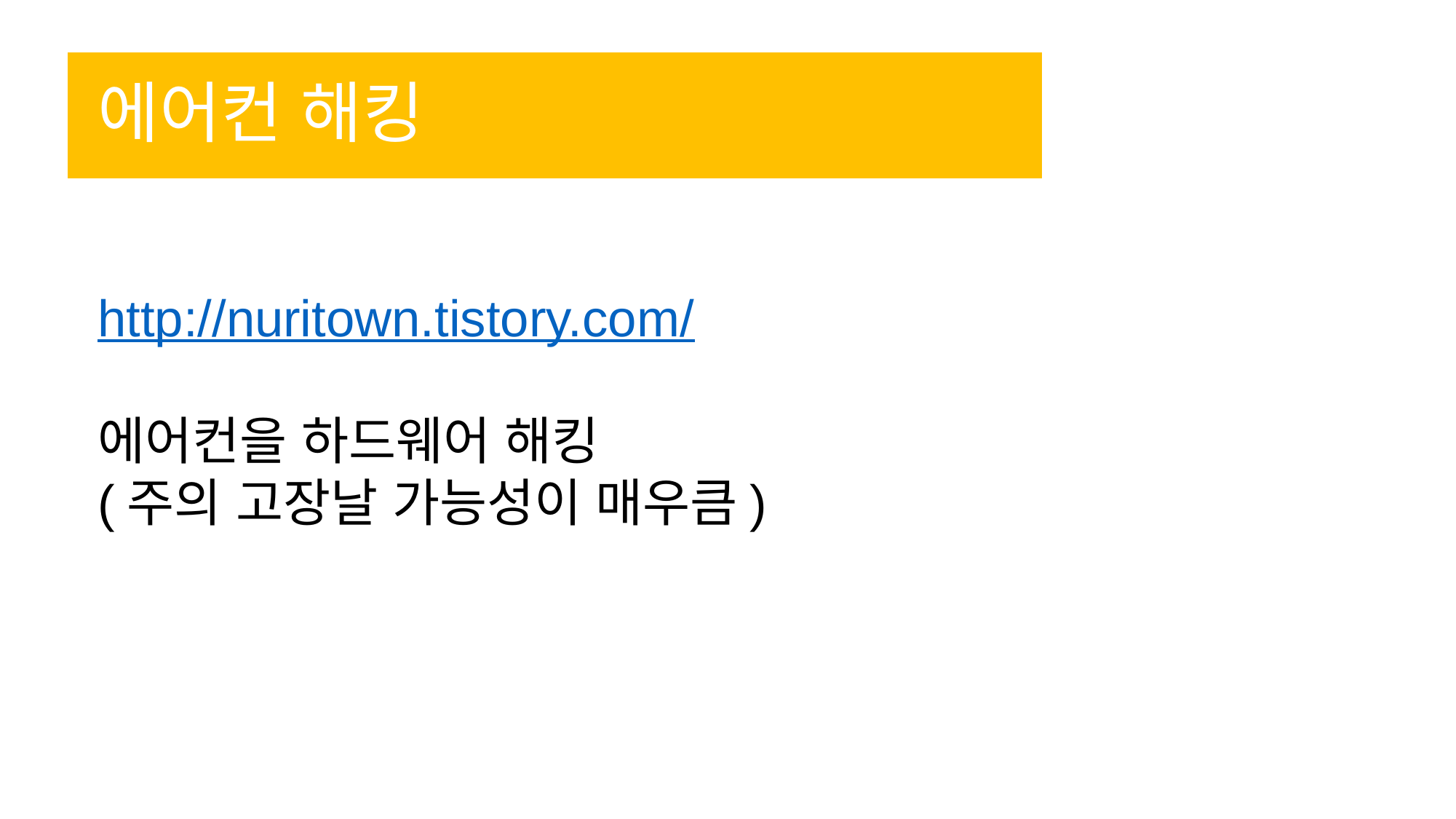

# 에어컨 해킹

http://nuritown.tistory.com/

에어컨을 하드웨어 해킹
(주의 고장날 가능성이 매우큼)